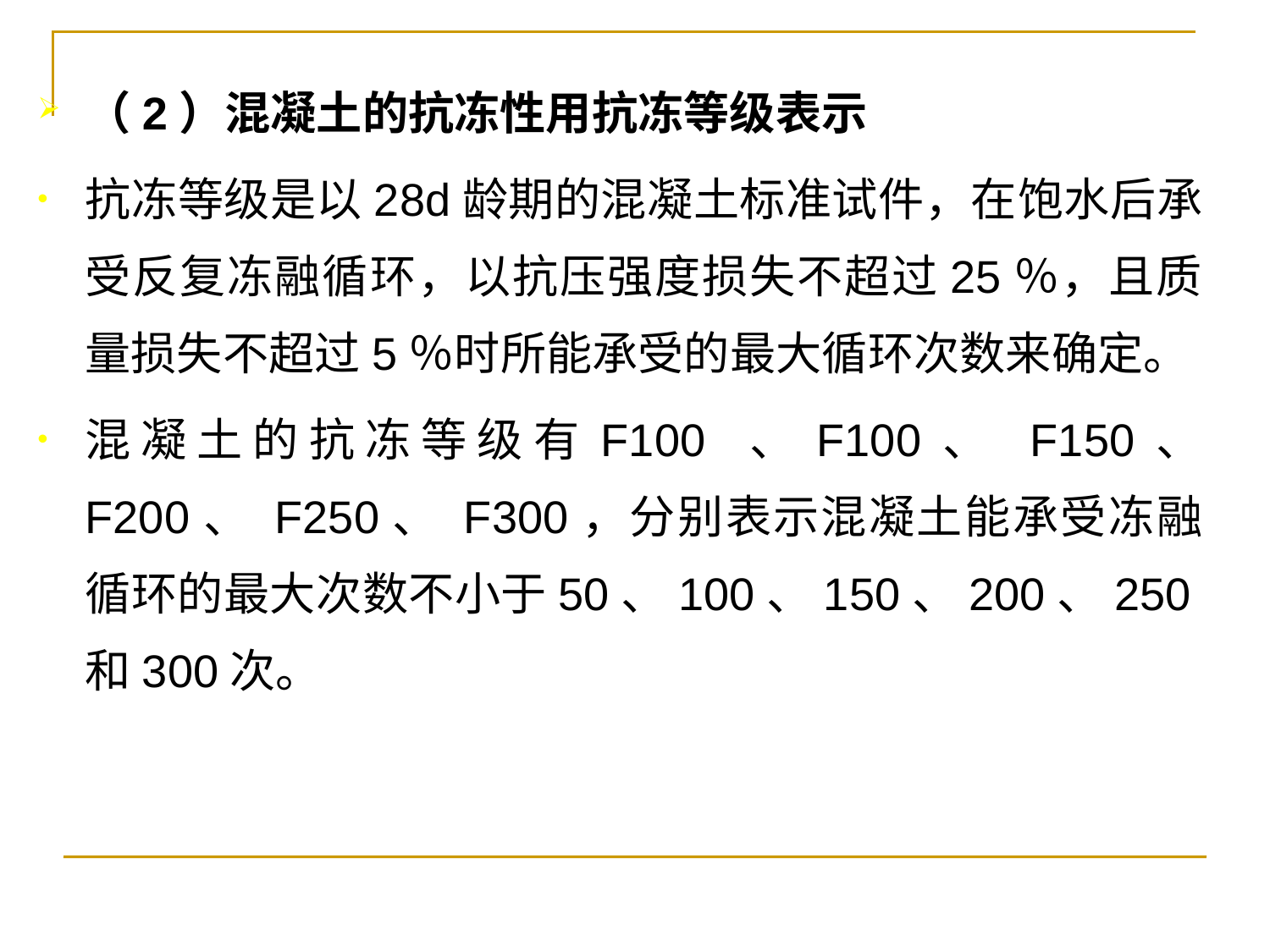

# （2）混凝土的抗冻性用抗冻等级表示
抗冻等级是以28d龄期的混凝土标准试件，在饱水后承受反复冻融循环，以抗压强度损失不超过25％，且质量损失不超过5％时所能承受的最大循环次数来确定。
混凝土的抗冻等级有F100 、F100、 F150、 F200、 F250、 F300，分别表示混凝土能承受冻融循环的最大次数不小于50、100、150、200、250和300次。